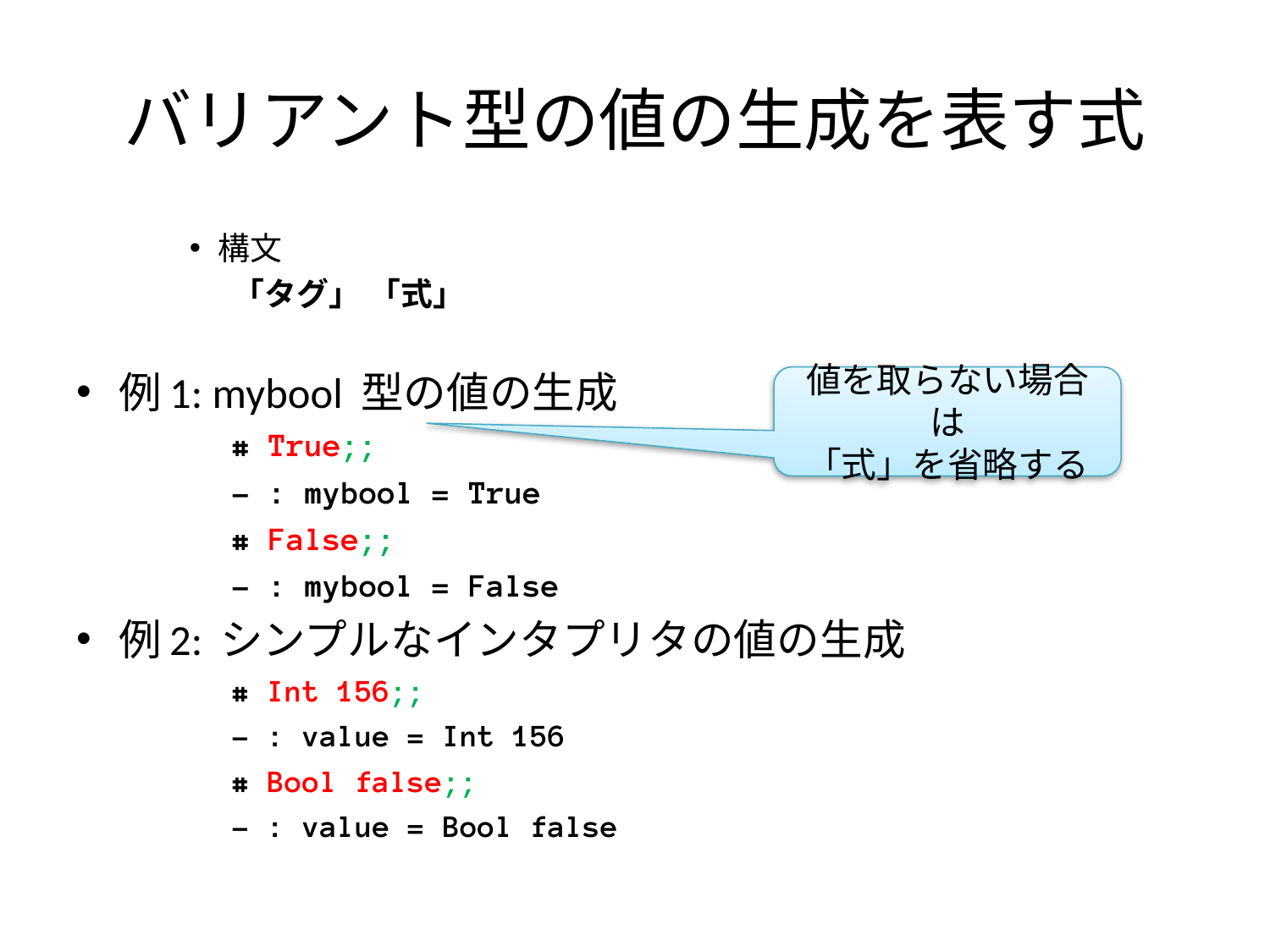

# バリアント型の値の生成を表す式
構文
「タグ」 「式」

例1: mybool 型の値の生成
# True;;
- : mybool = True
# False;;
- : mybool = False
例2: シンプルなインタプリタの値の生成
# Int 156;;
- : value = Int 156
# Bool false;;
- : value = Bool false

値を取らない場合は
「式」を省略する